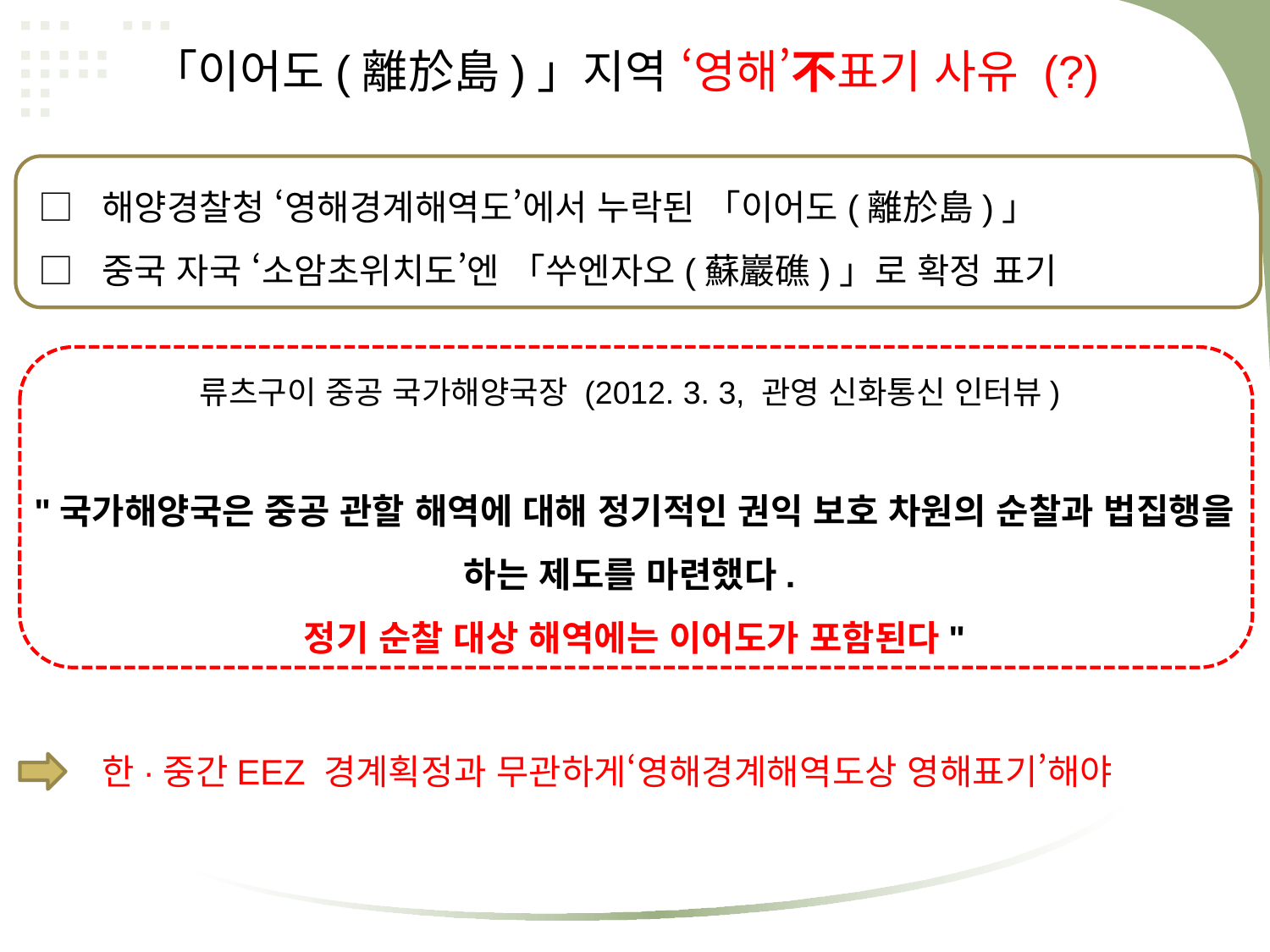

「이어도(離於島)」지역 ‘영해’不표기 사유 (?)

□  해양경찰청 ‘영해경계해역도’에서 누락된 「이어도(離於島)」
□  중국 자국 ‘소암초위치도’엔 「쑤엔자오(蘇巖礁)」로 확정 표기
류츠구이 중공 국가해양국장 (2012. 3. 3, 관영 신화통신 인터뷰)

"국가해양국은 중공 관할 해역에 대해 정기적인 권익 보호 차원의 순찰과 법집행을 하는 제도를 마련했다.
정기 순찰 대상 해역에는 이어도가 포함된다"

한·중간EEZ 경계획정과 무관하게‘영해경계해역도상 영해표기’해야